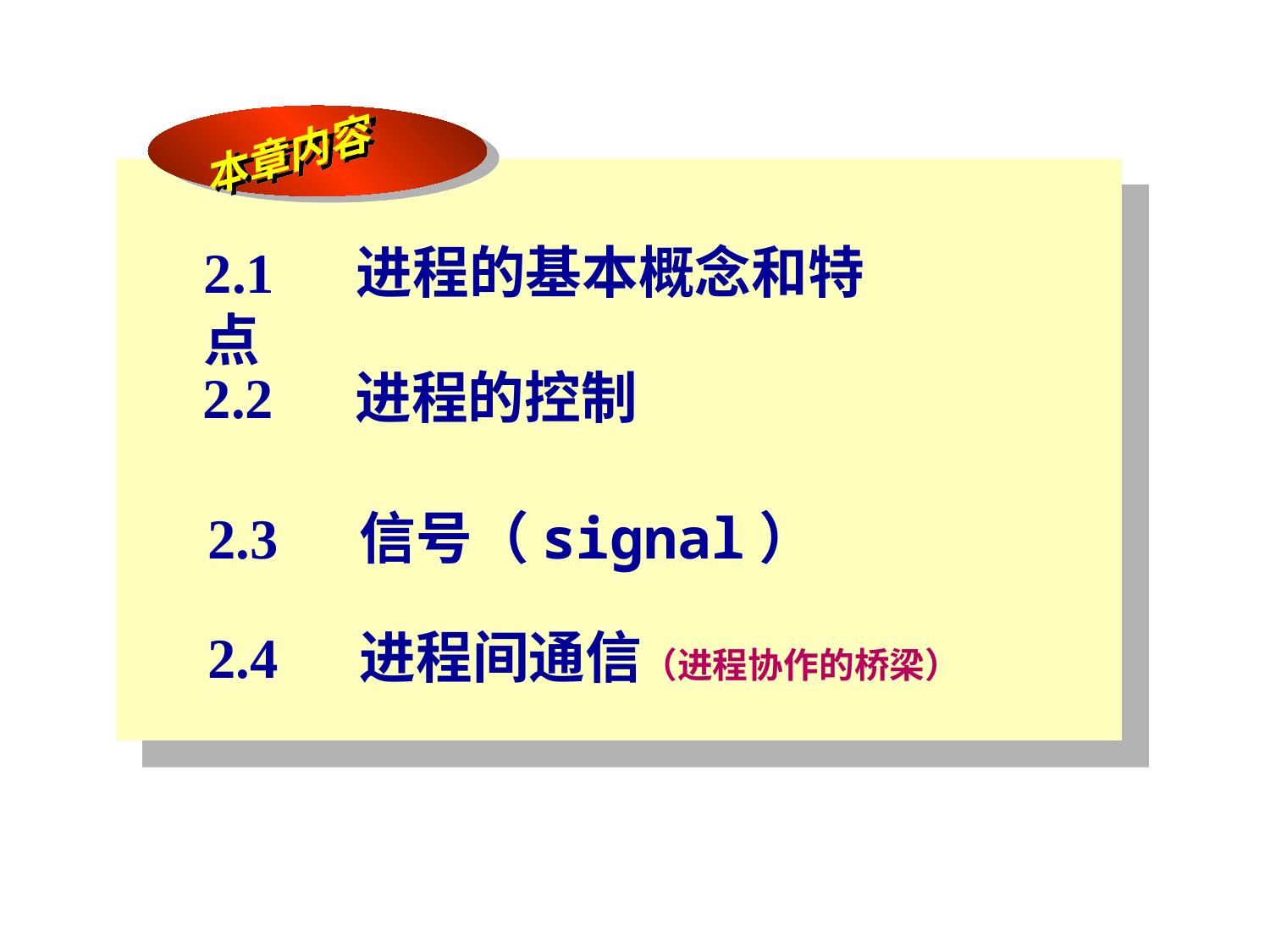

本章内容

2.1  进程的基本概念和特点
2.2  进程的控制
2.3  信号（signal）
2.4  进程间通信（进程协作的桥梁）